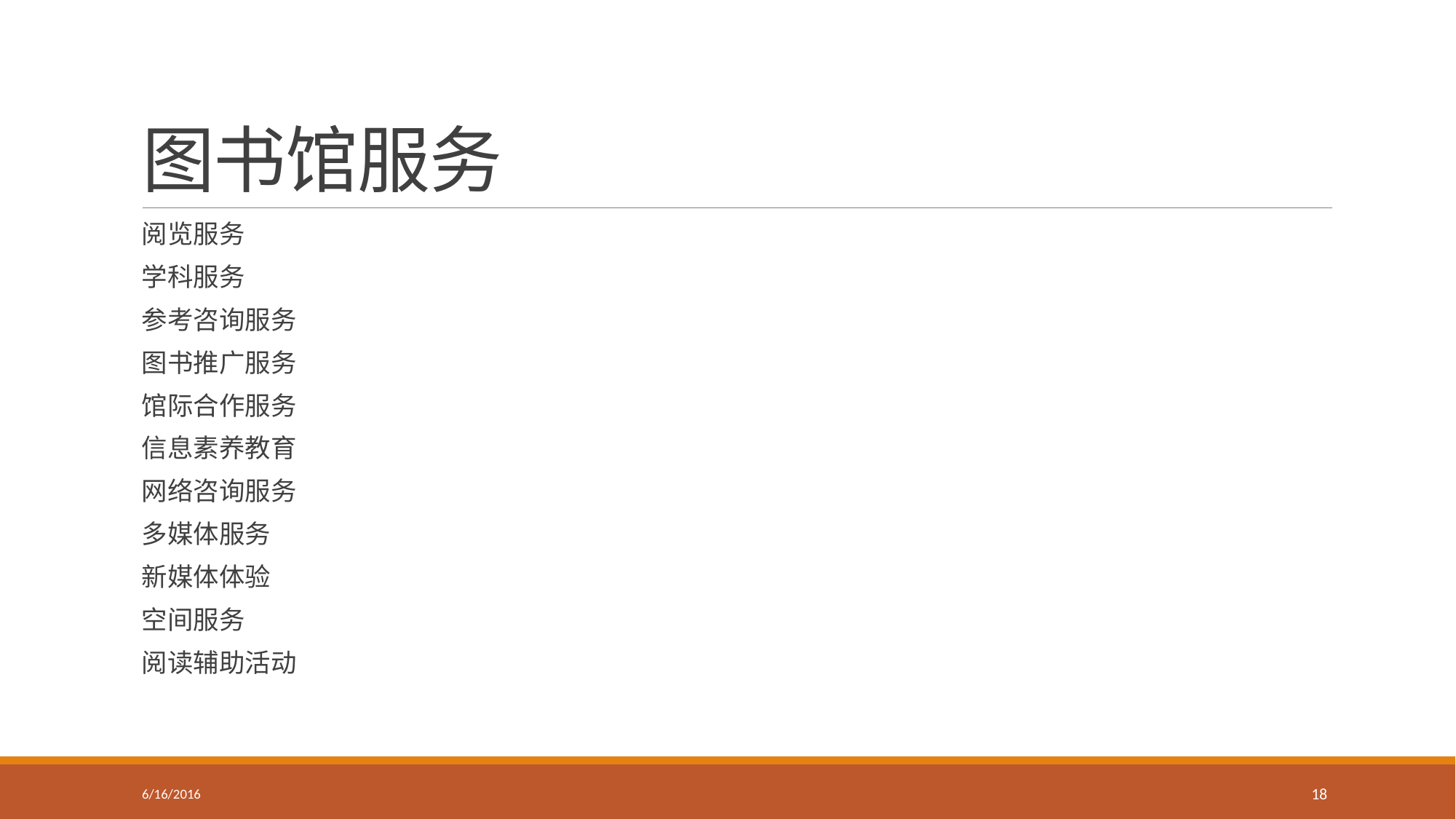

# 图书馆服务
阅览服务
学科服务
参考咨询服务
图书推广服务
馆际合作服务
信息素养教育
网络咨询服务
多媒体服务
新媒体体验
空间服务
阅读辅助活动

6/16/2016
18